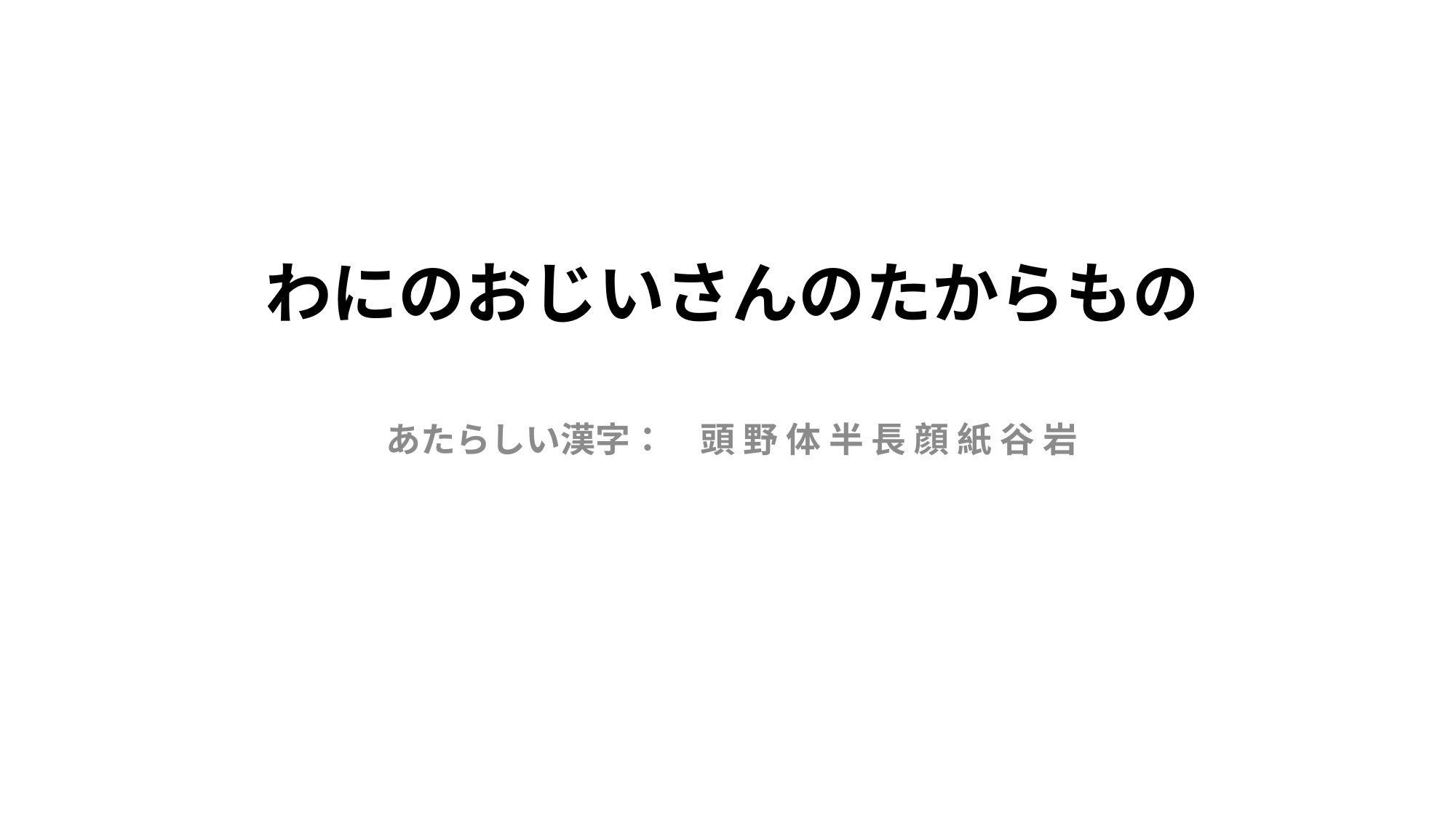

# わにのおじいさんのたからもの
あたらしい漢字： 	頭 野 体 半 長 顔 紙 谷 岩